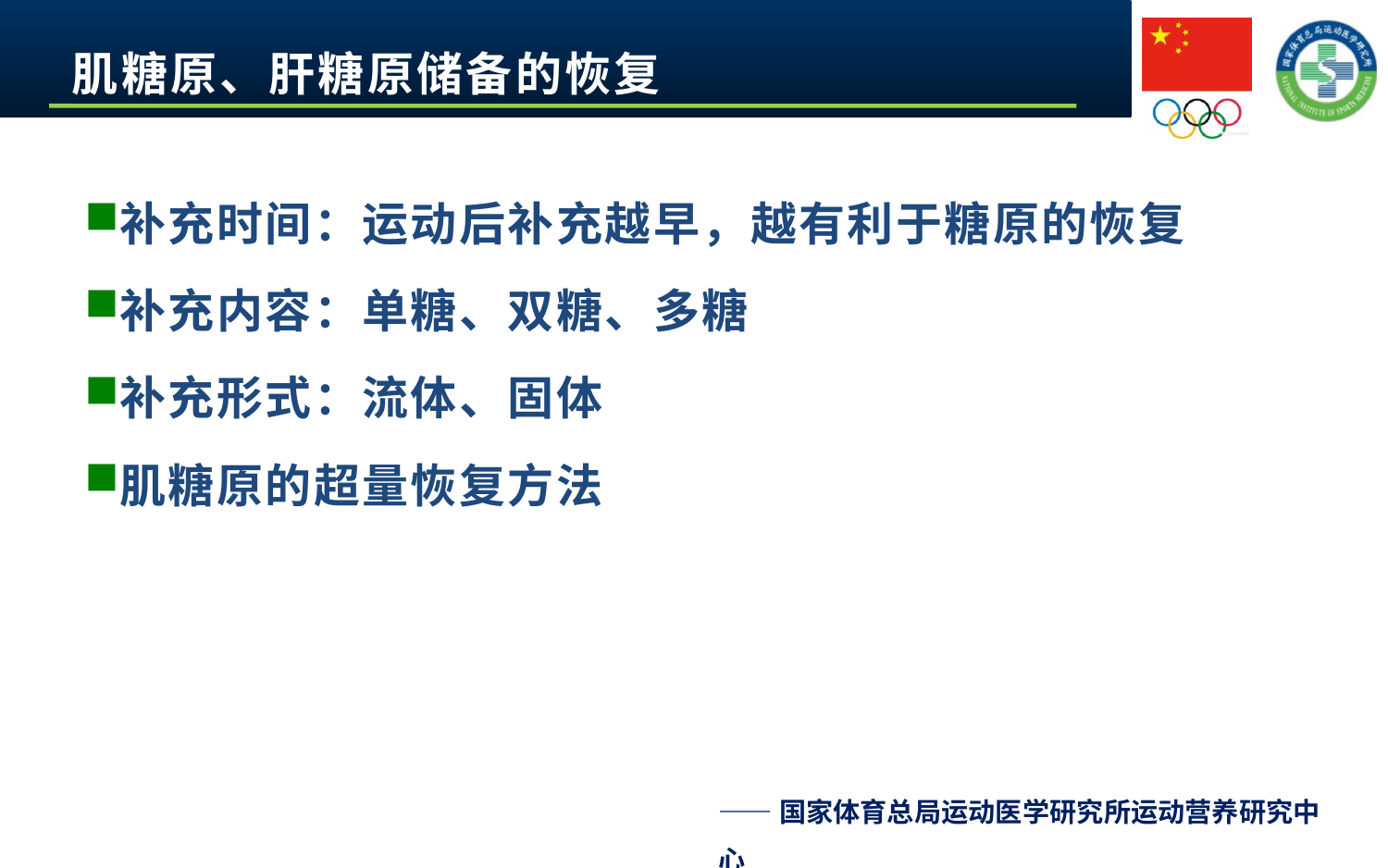

# 肌糖原、肝糖原储备的恢复
补充时间：运动后补充越早，越有利于糖原的恢复
补充内容：单糖、双糖、多糖
补充形式：流体、固体
肌糖原的超量恢复方法